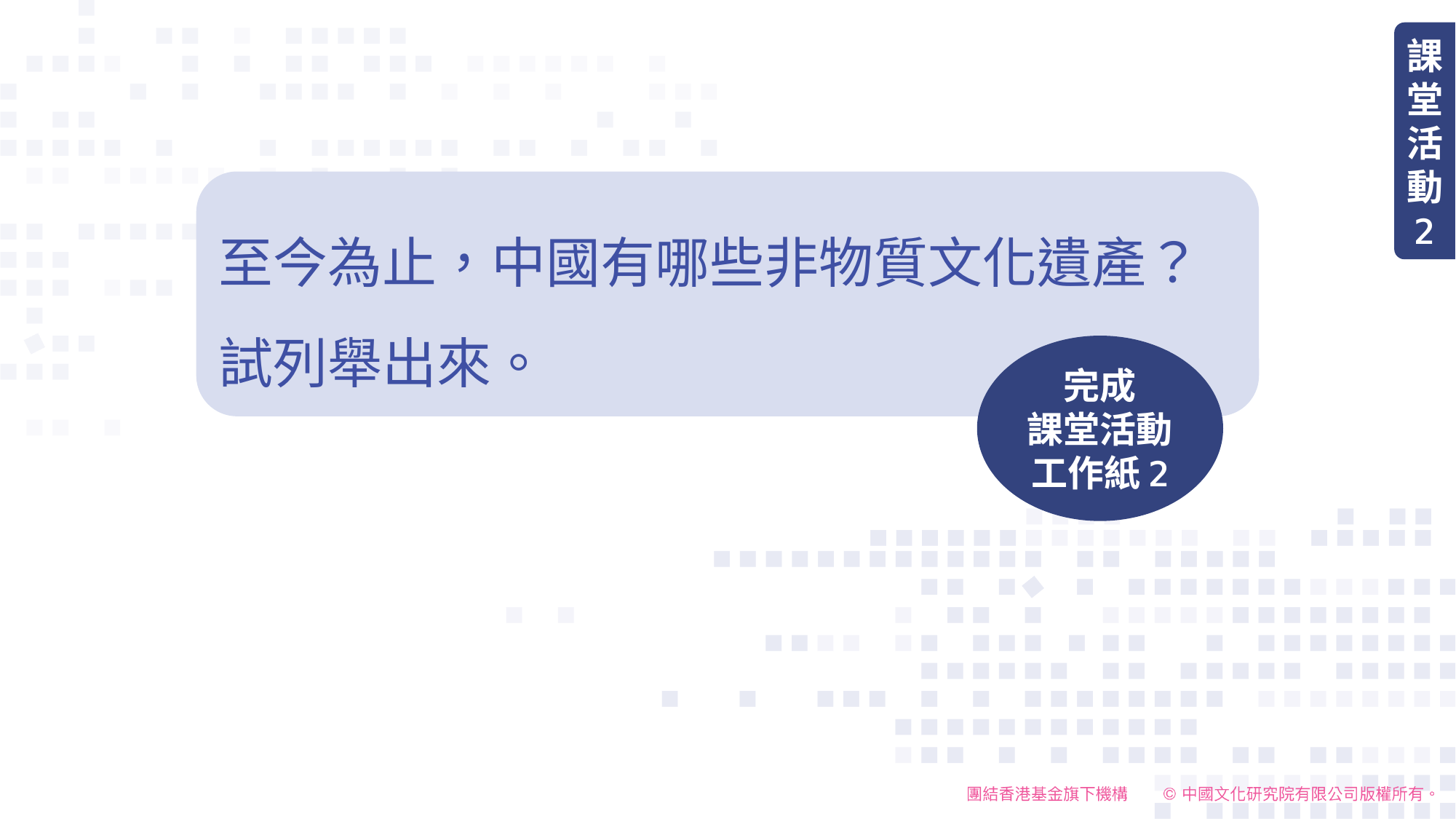

課堂活動
2

至今為止，中國有哪些非物質文化遺產？
試列舉出來。
完成
課堂活動工作紙2